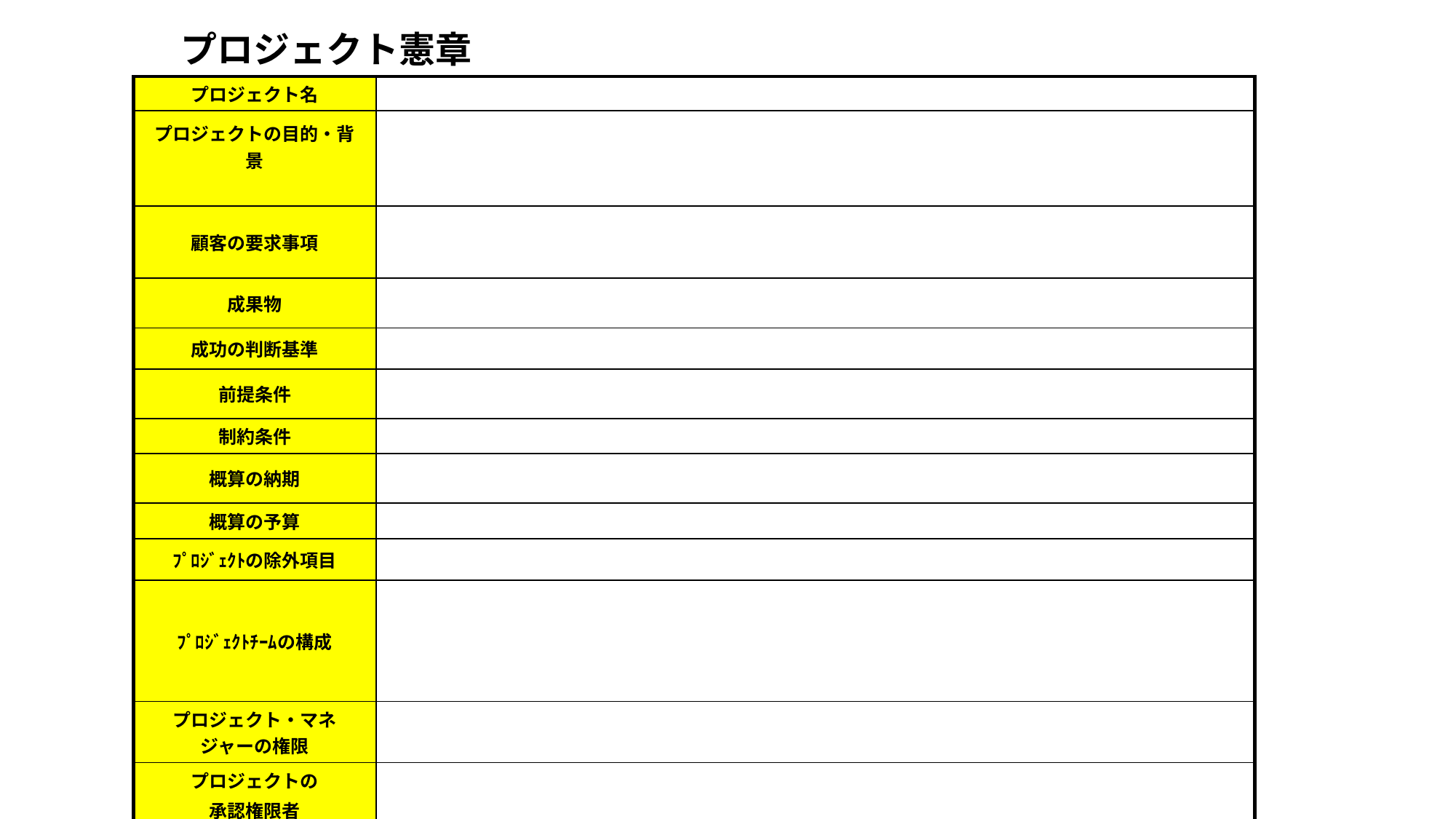

プロジェクト憲章
| プロジェクト名 |  |
| --- | --- |
| プロジェクトの目的・背景 |  |
| 顧客の要求事項 |  |
| 成果物 |  |
| 成功の判断基準 |  |
| 前提条件 |  |
| 制約条件 |  |
| 概算の納期 |  |
| 概算の予算 |  |
| ﾌﾟﾛｼﾞｪｸﾄの除外項目 |  |
| ﾌﾟﾛｼﾞｪｸﾄﾁｰﾑの構成 |  |
| プロジェクト・マネジャーの権限 |  |
| プロジェクトの 承認権限者 |  |